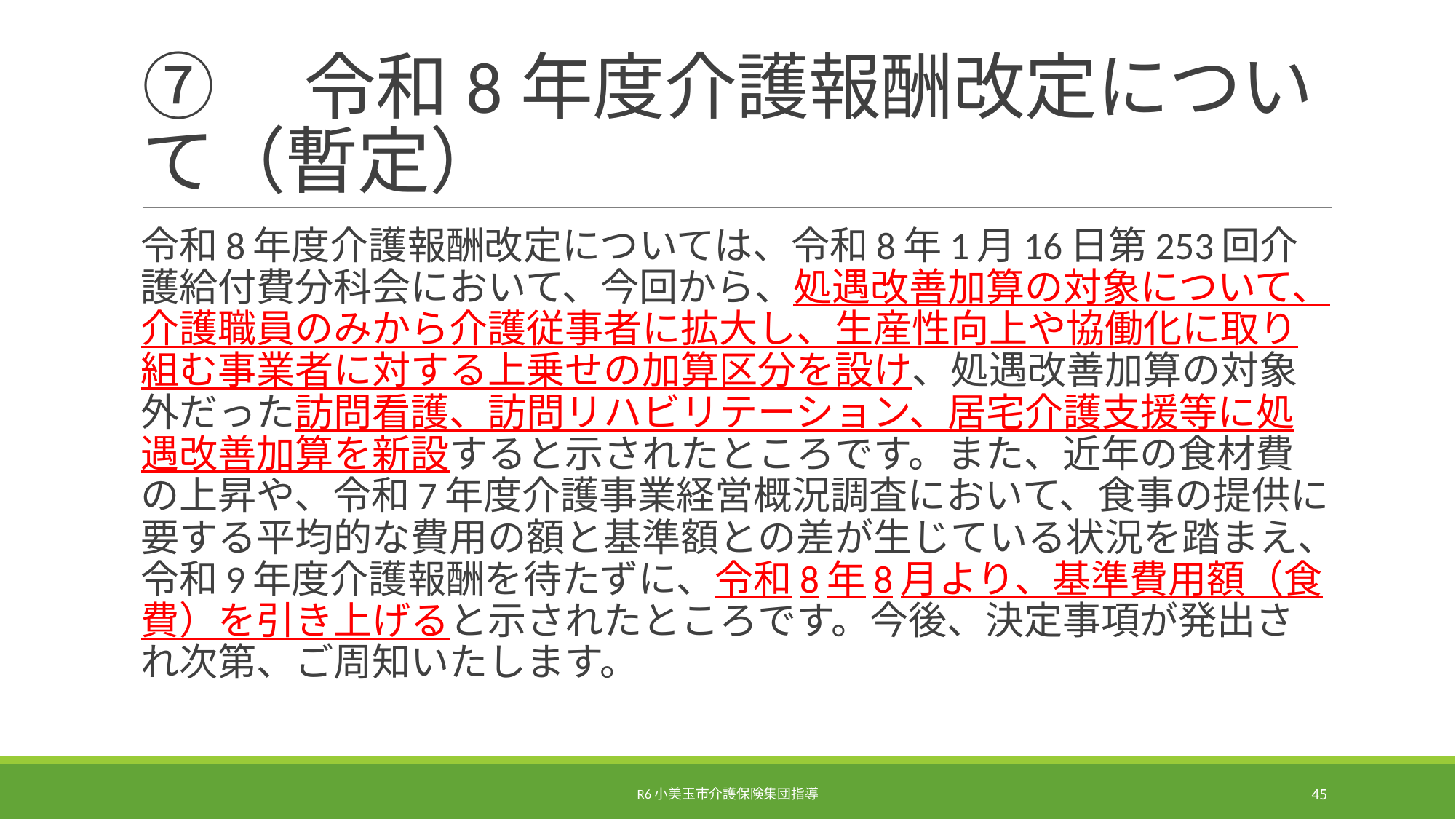

# ⑦　令和8年度介護報酬改定について（暫定）
令和8年度介護報酬改定については、令和8年1月16日第253回介護給付費分科会において、今回から、処遇改善加算の対象について、介護職員のみから介護従事者に拡大し、生産性向上や協働化に取り組む事業者に対する上乗せの加算区分を設け、処遇改善加算の対象外だった訪問看護、訪問リハビリテーション、居宅介護支援等に処遇改善加算を新設すると示されたところです。また、近年の食材費の上昇や、令和7年度介護事業経営概況調査において、食事の提供に要する平均的な費用の額と基準額との差が生じている状況を踏まえ、令和9年度介護報酬を待たずに、令和8年8月より、基準費用額（食費）を引き上げると示されたところです。今後、決定事項が発出され次第、ご周知いたします。

R6小美玉市介護保険集団指導
45